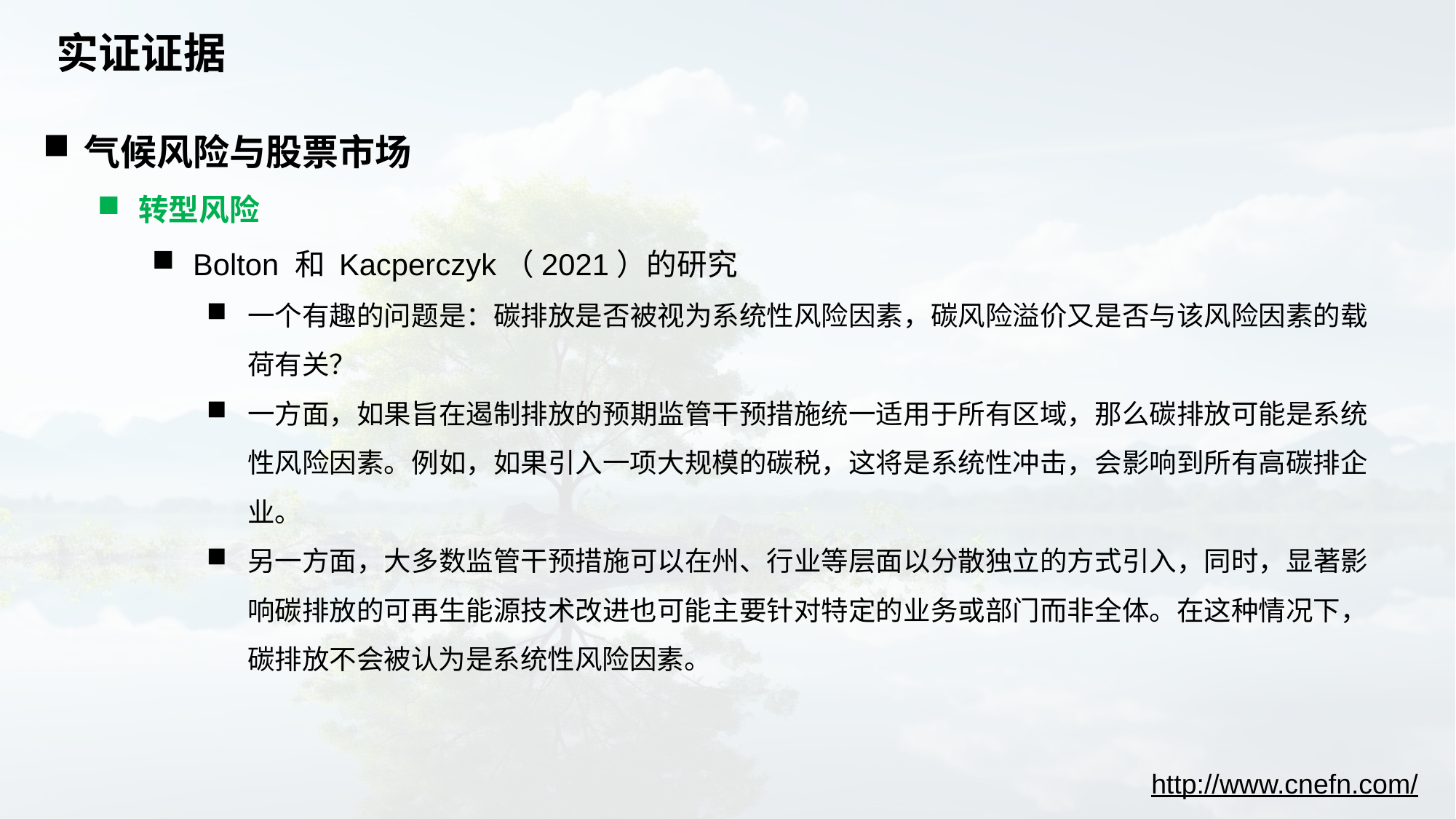

# 实证证据
气候风险与股票市场
转型风险
Bolton 和 Kacperczyk（2021）的研究
一个有趣的问题是：碳排放是否被视为系统性风险因素，碳风险溢价又是否与该风险因素的载荷有关？
一方面，如果旨在遏制排放的预期监管干预措施统一适用于所有区域，那么碳排放可能是系统性风险因素。例如，如果引入一项大规模的碳税，这将是系统性冲击，会影响到所有高碳排企业。
另一方面，大多数监管干预措施可以在州、行业等层面以分散独立的方式引入，同时，显著影响碳排放的可再生能源技术改进也可能主要针对特定的业务或部门而非全体。在这种情况下，碳排放不会被认为是系统性风险因素。